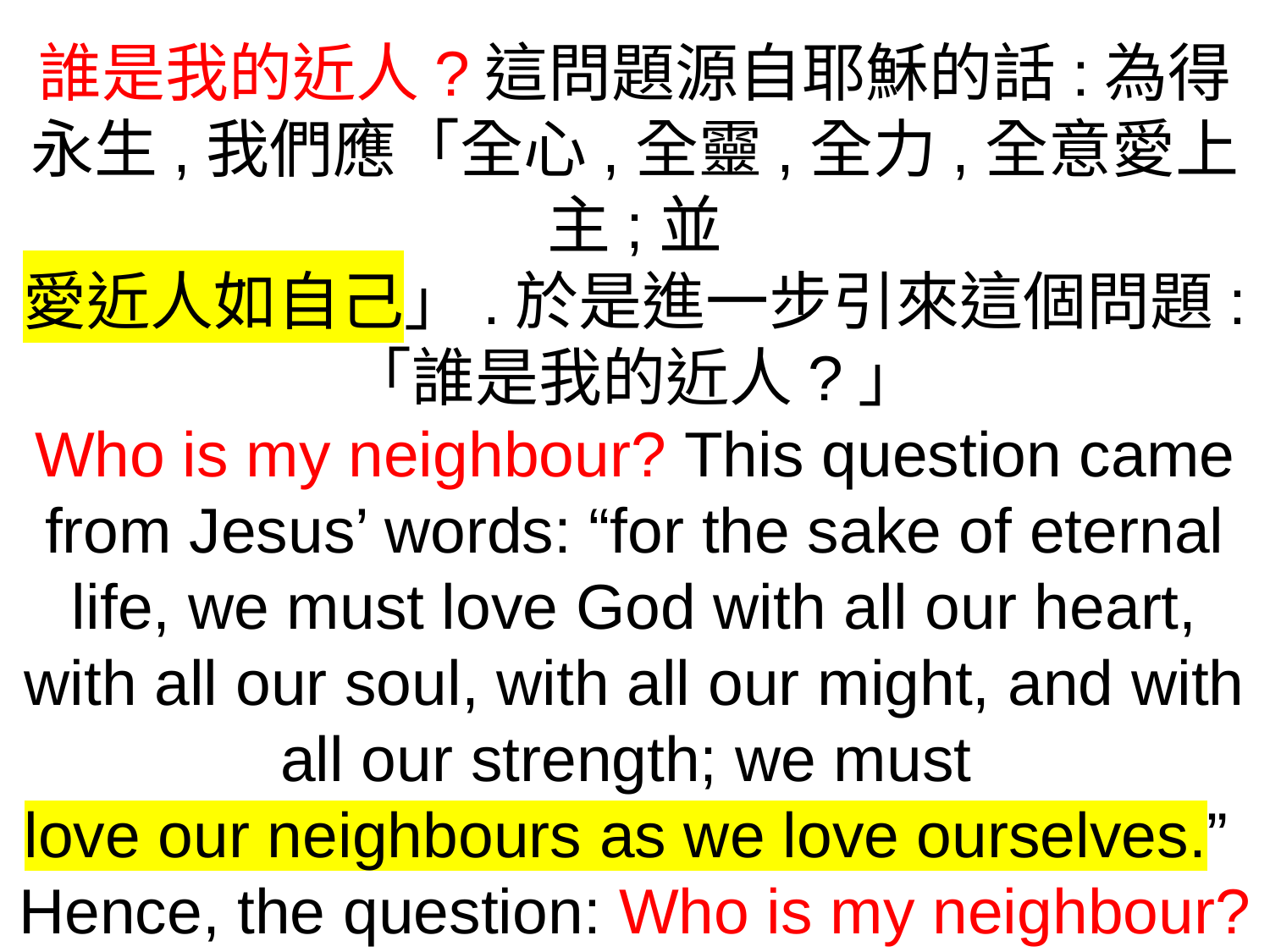

誰是我的近人?這問題源自耶穌的話:為得永生,我們應「全心,全靈,全力,全意愛上主;並
愛近人如自己」.於是進一步引來這個問題:
「誰是我的近人?」
Who is my neighbour? This question came from Jesus’ words: “for the sake of eternal life, we must love God with all our heart, with all our soul, with all our might, and with all our strength; we must
love our neighbours as we love ourselves.”
Hence, the question: Who is my neighbour?